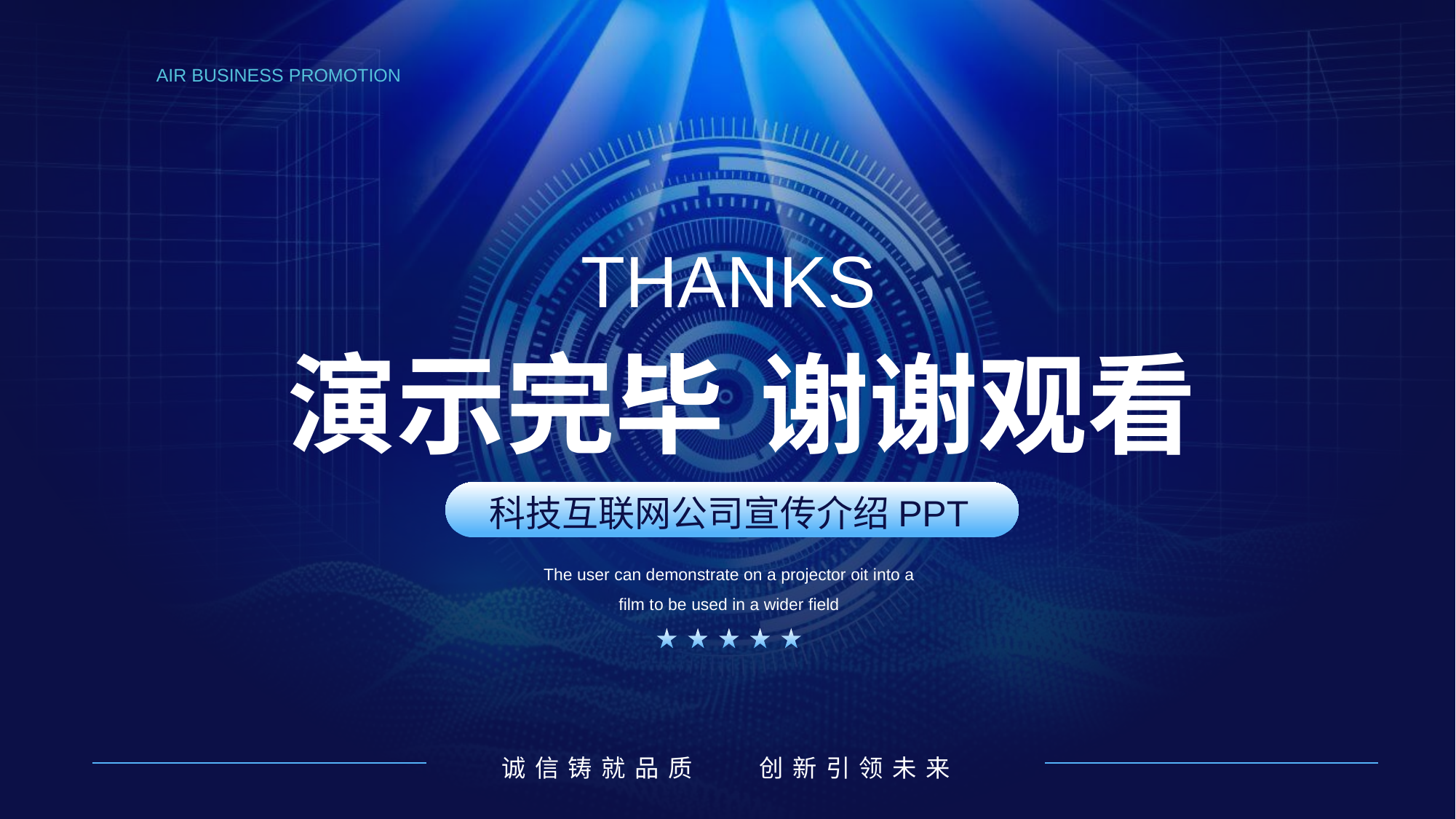

AIR BUSINESS PROMOTION
THANKS
演示完毕
谢谢观看
科技互联网公司宣传介绍PPT

The user can demonstrate on a projector oit into a film to be used in a wider field

诚信铸就品质    创新引领未来